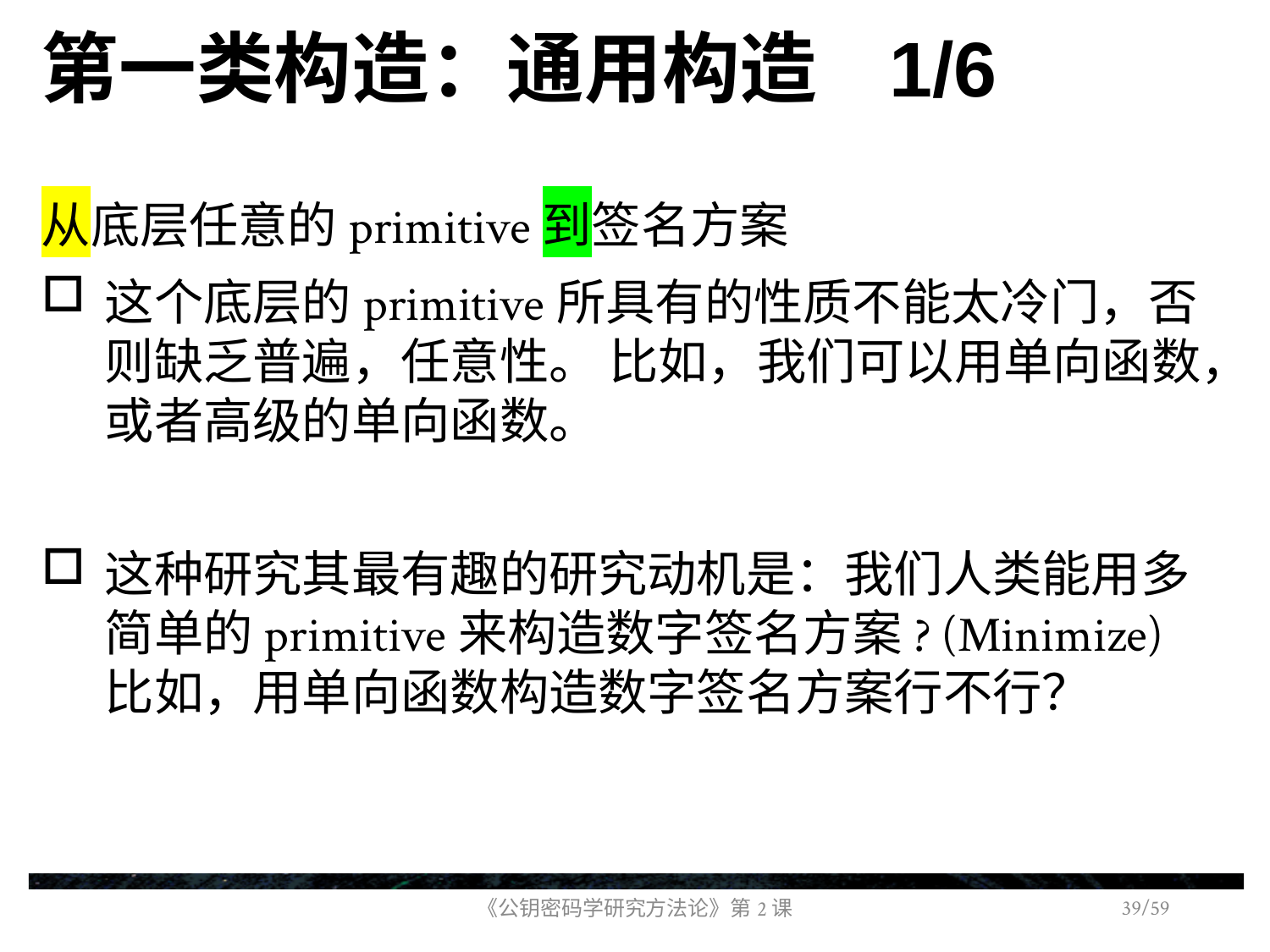

# 第一类构造：通用构造   1/6
从底层任意的primitive到签名方案
这个底层的primitive所具有的性质不能太冷门，否则缺乏普遍，任意性。 比如，我们可以用单向函数，或者高级的单向函数。

这种研究其最有趣的研究动机是：我们人类能用多简单的primitive来构造数字签名方案? (Minimize) 比如，用单向函数构造数字签名方案行不行？
《公钥密码学研究方法论》第2课
39/59